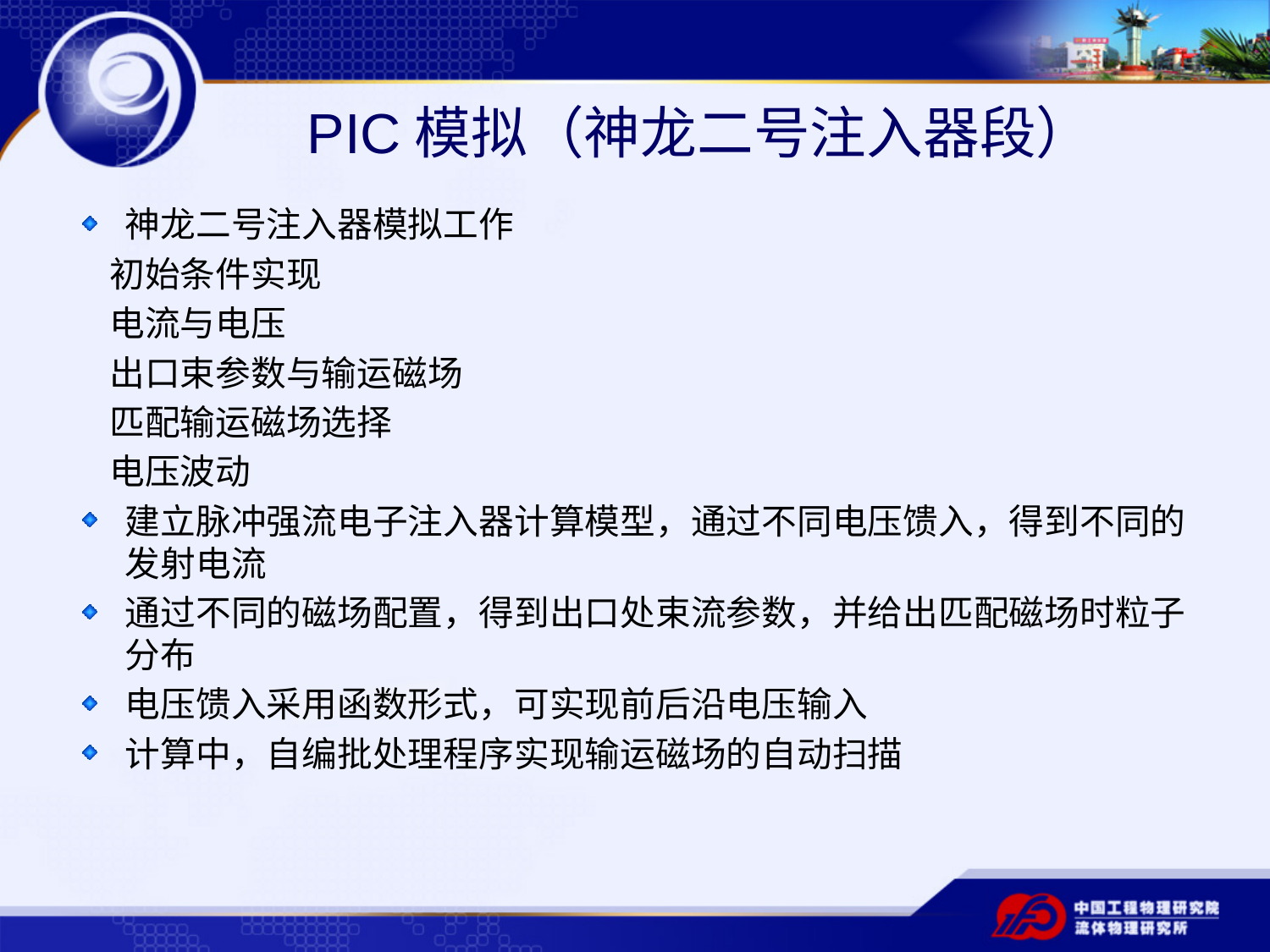

# PIC模拟（神龙二号注入器段）
神龙二号注入器模拟工作
   初始条件实现
   电流与电压
   出口束参数与输运磁场
   匹配输运磁场选择
   电压波动
建立脉冲强流电子注入器计算模型，通过不同电压馈入，得到不同的发射电流
通过不同的磁场配置，得到出口处束流参数，并给出匹配磁场时粒子分布
电压馈入采用函数形式，可实现前后沿电压输入
计算中，自编批处理程序实现输运磁场的自动扫描